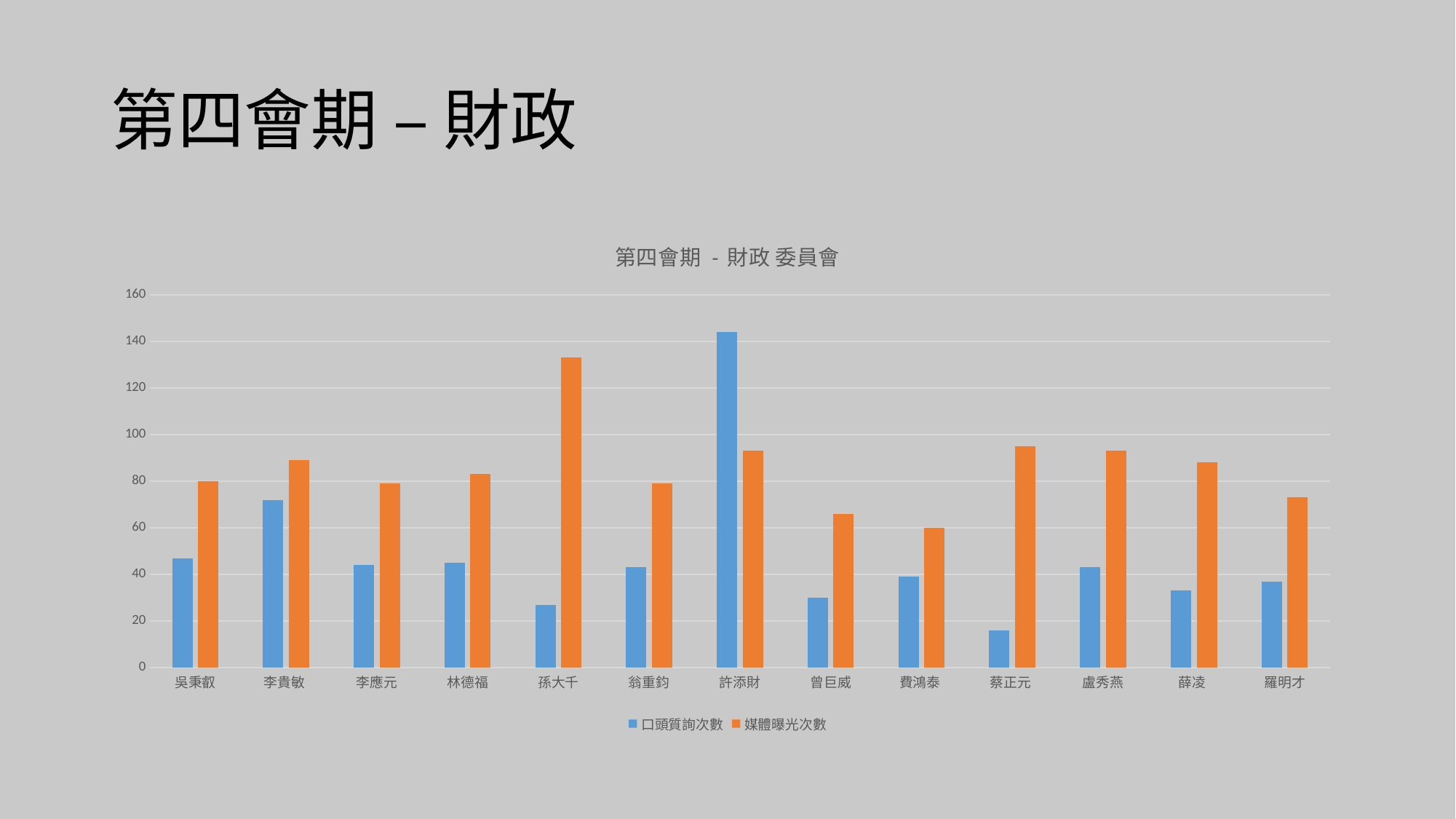

# 第四會期 – 財政

### Chart: 第四會期 - 財政 委員會

| Category | 口頭質詢次數 | 媒體曝光次數 |
|---|---|---|
| 吳秉叡 | 47.0 | 80.0 |
| 李貴敏  | 72.0 | 89.0 |
| 李應元 | 44.0 | 79.0 |
| 林德福 | 45.0 | 83.0 |
| 孫大千 | 27.0 | 133.0 |
| 翁重鈞 | 43.0 | 79.0 |
| 許添財 | 144.0 | 93.0 |
| 曾巨威 | 30.0 | 66.0 |
| 費鴻泰  | 39.0 | 60.0 |
| 蔡正元  | 16.0 | 95.0 |
| 盧秀燕 | 43.0 | 93.0 |
| 薛凌  | 33.0 | 88.0 |
| 羅明才 | 37.0 | 73.0 |